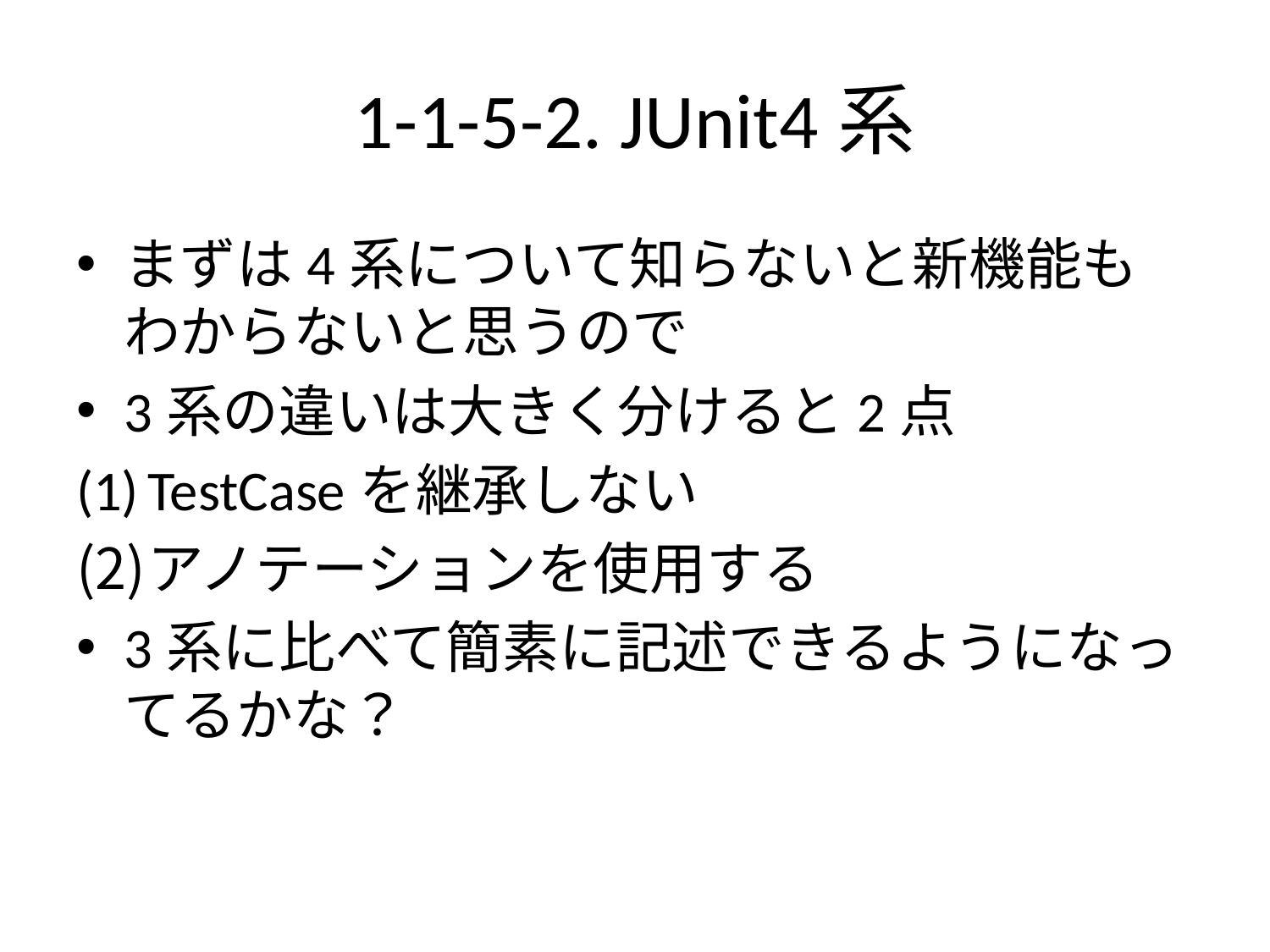

# 1-1-5-2. JUnit4系
まずは4系について知らないと新機能もわからないと思うので
3系の違いは大きく分けると2点
TestCaseを継承しない
アノテーションを使用する
3系に比べて簡素に記述できるようになってるかな？